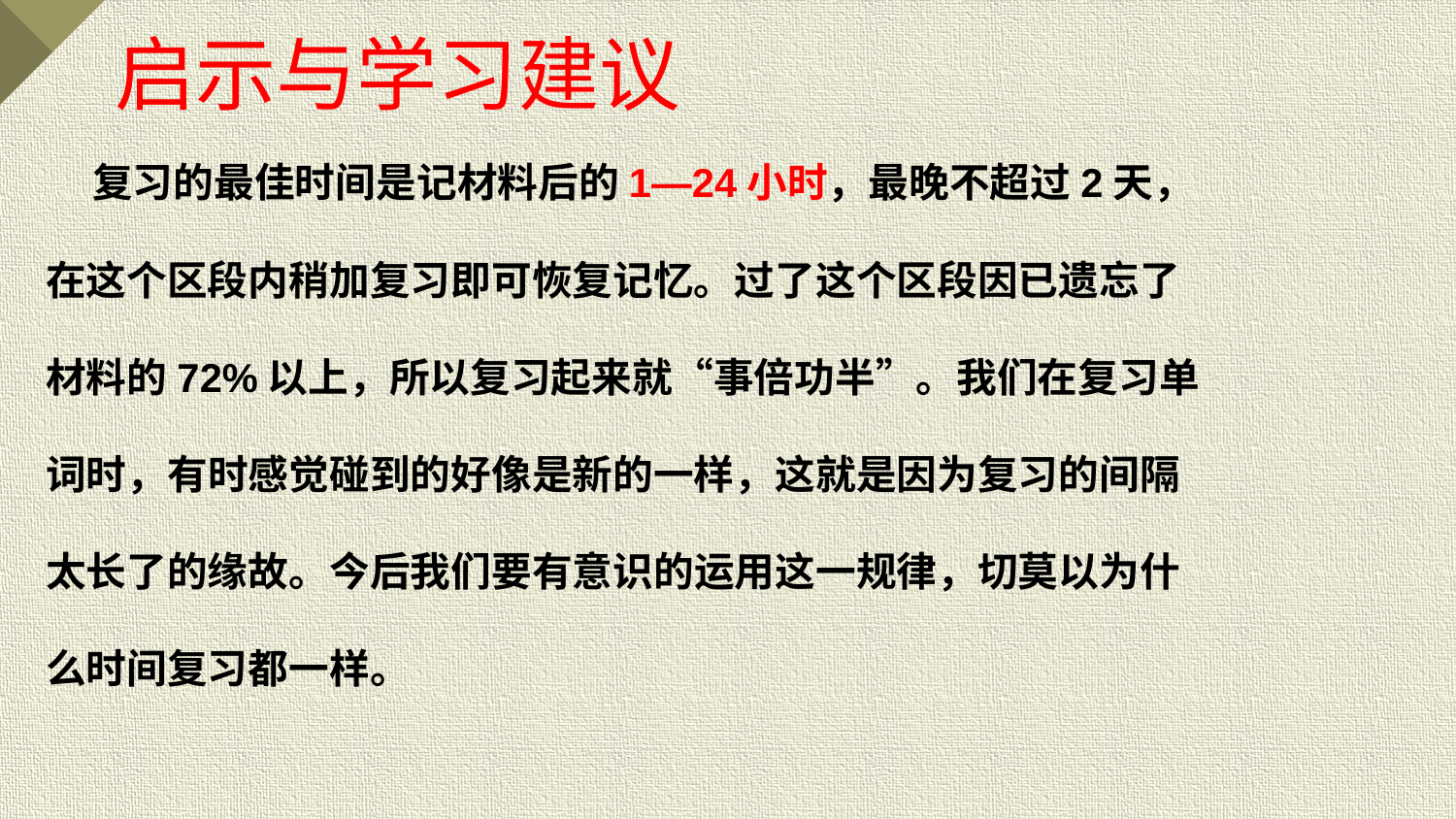

# 启示与学习建议

    复习的最佳时间是记材料后的1—24小时，最晚不超过2天，

在这个区段内稍加复习即可恢复记忆。过了这个区段因已遗忘了

材料的72%以上，所以复习起来就“事倍功半”。我们在复习单

词时，有时感觉碰到的好像是新的一样，这就是因为复习的间隔

太长了的缘故。今后我们要有意识的运用这一规律，切莫以为什

么时间复习都一样。